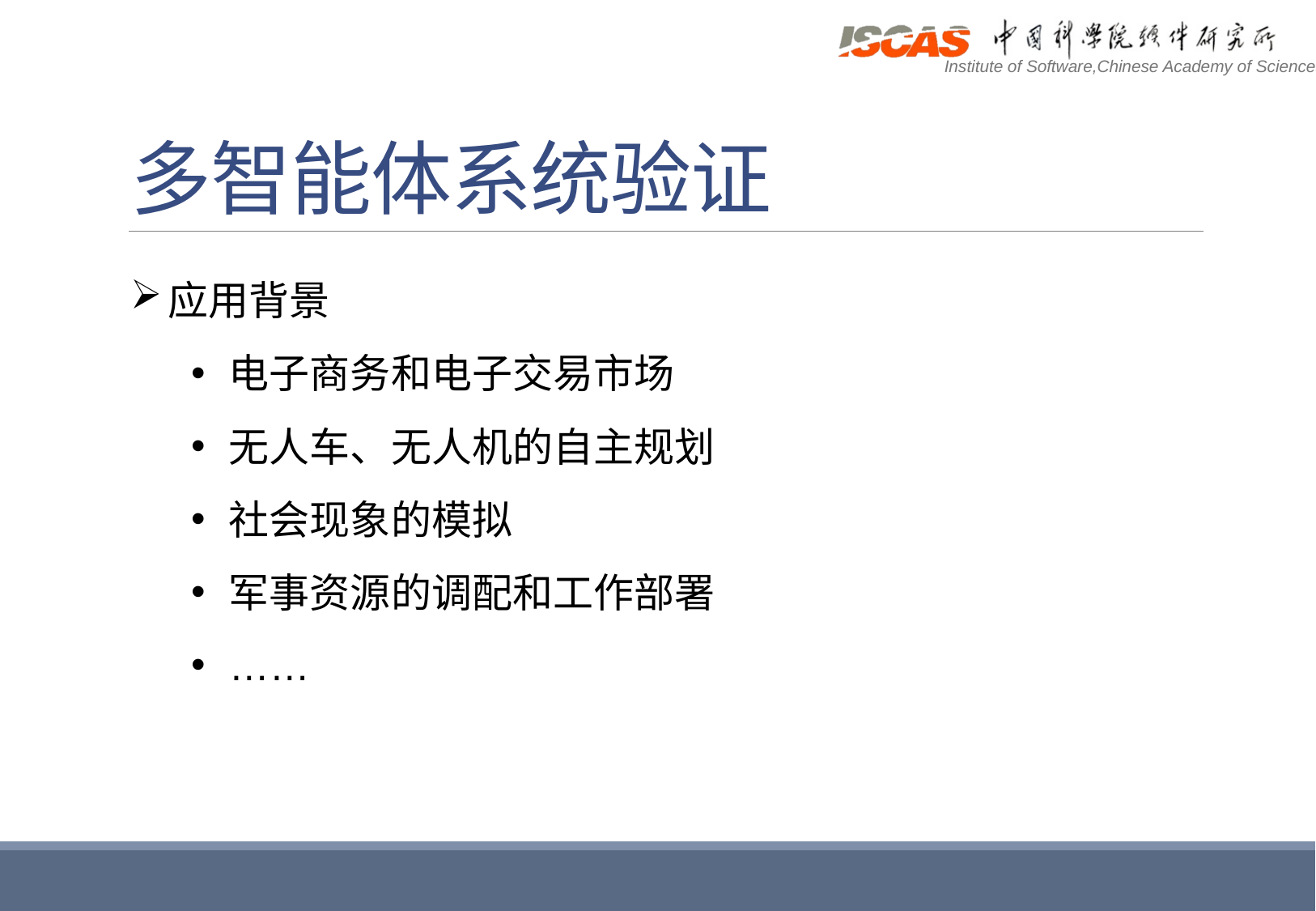

# 多智能体系统验证
应用背景
电子商务和电子交易市场
无人车、无人机的自主规划
社会现象的模拟
军事资源的调配和工作部署
……